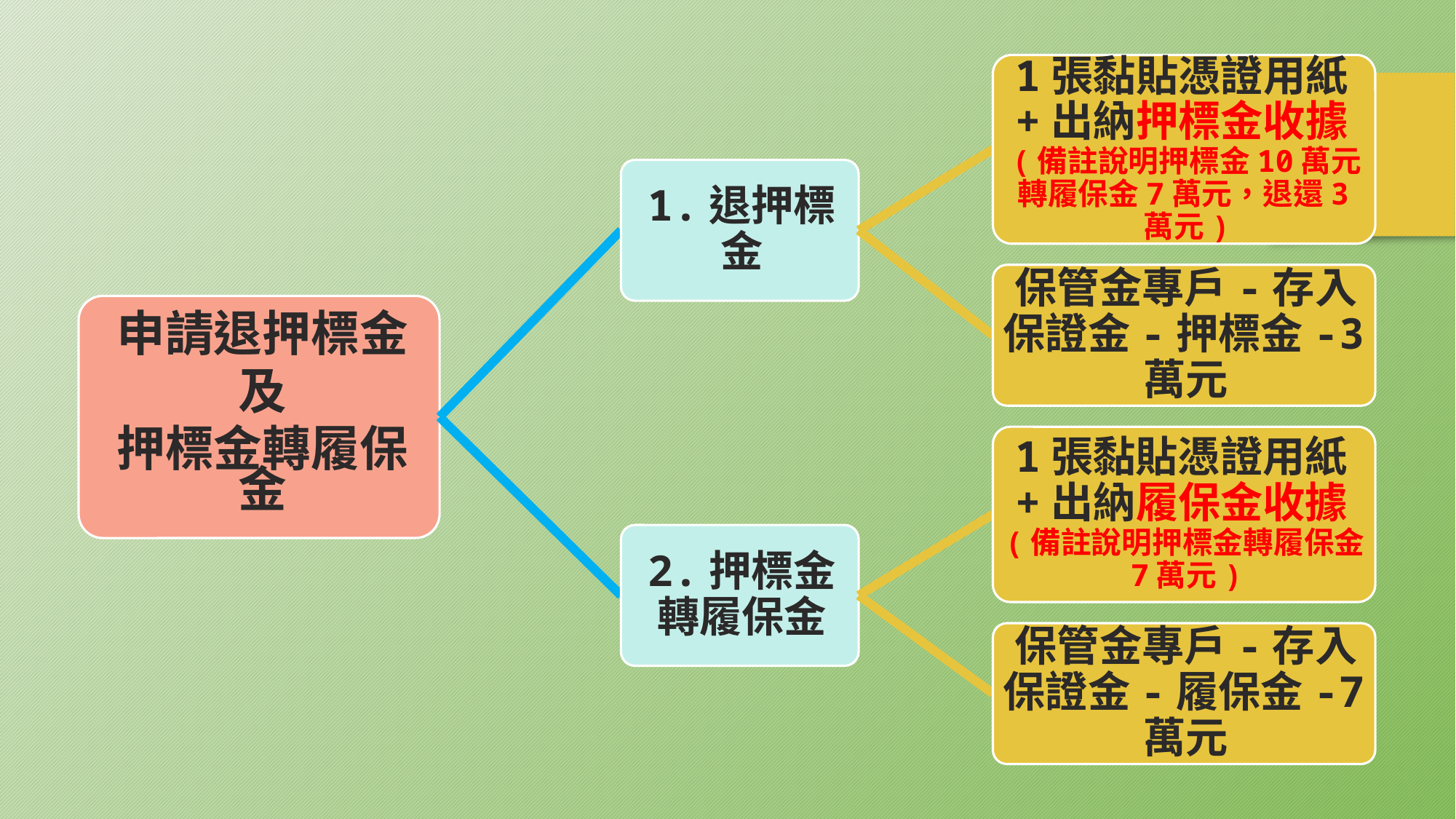

申請退押標金
及
押標金轉履保金

1.退押標金

1張黏貼憑證用紙+出納押標金收據(備註說明押標金10萬元轉履保金7萬元，退還3萬元)

保管金專戶-存入保證金-押標金-3萬元

2.押標金轉履保金

1張黏貼憑證用紙+出納履保金收據(備註說明押標金轉履保金7萬元)

保管金專戶-存入保證金-履保金-7萬元